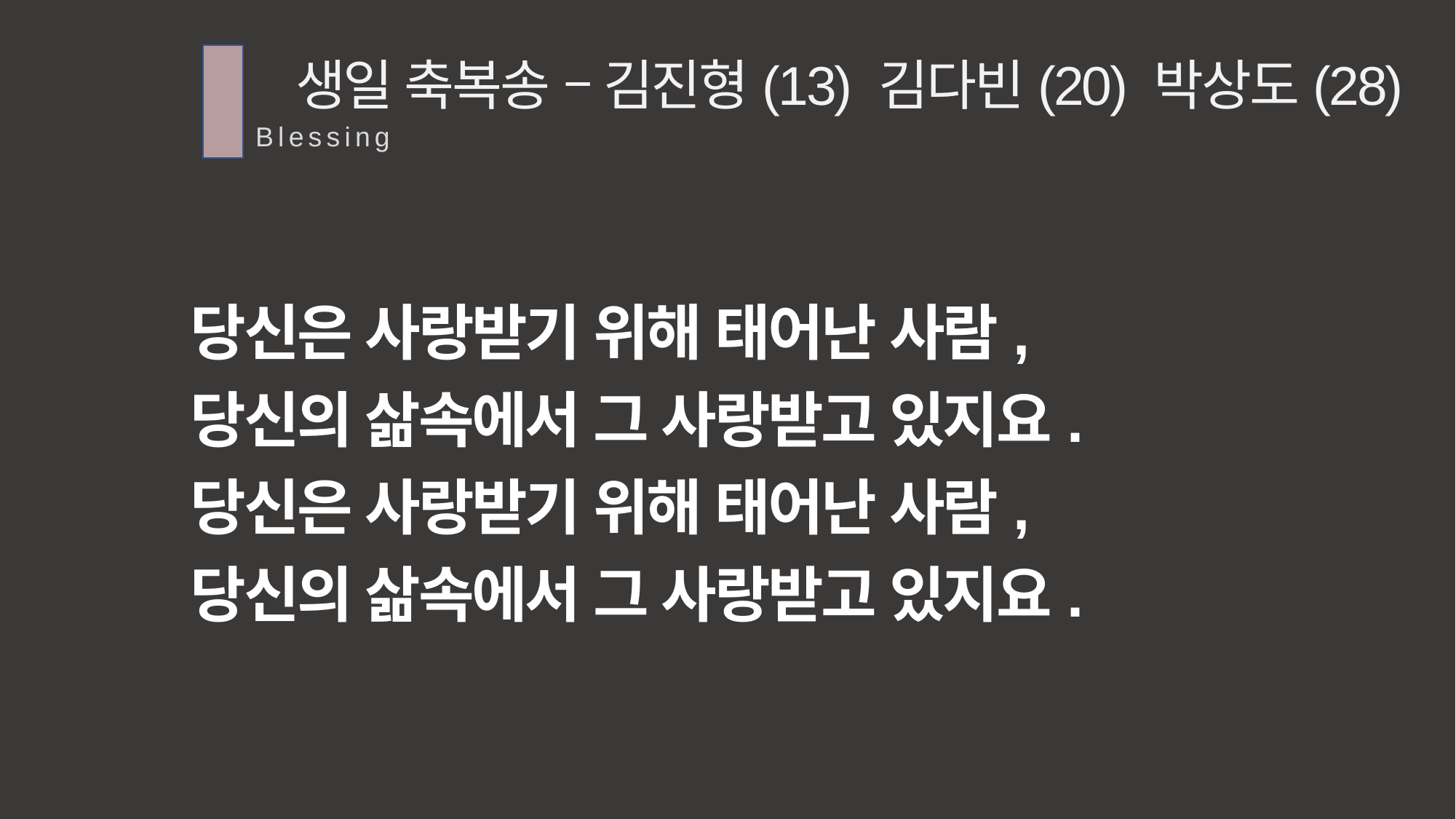

생일 축복송 – 김진형(13) 김다빈(20) 박상도(28)
Blessing
당신은 사랑받기 위해 태어난 사람,
당신의 삶속에서 그 사랑받고 있지요.
당신은 사랑받기 위해 태어난 사람,
당신의 삶속에서 그 사랑받고 있지요.